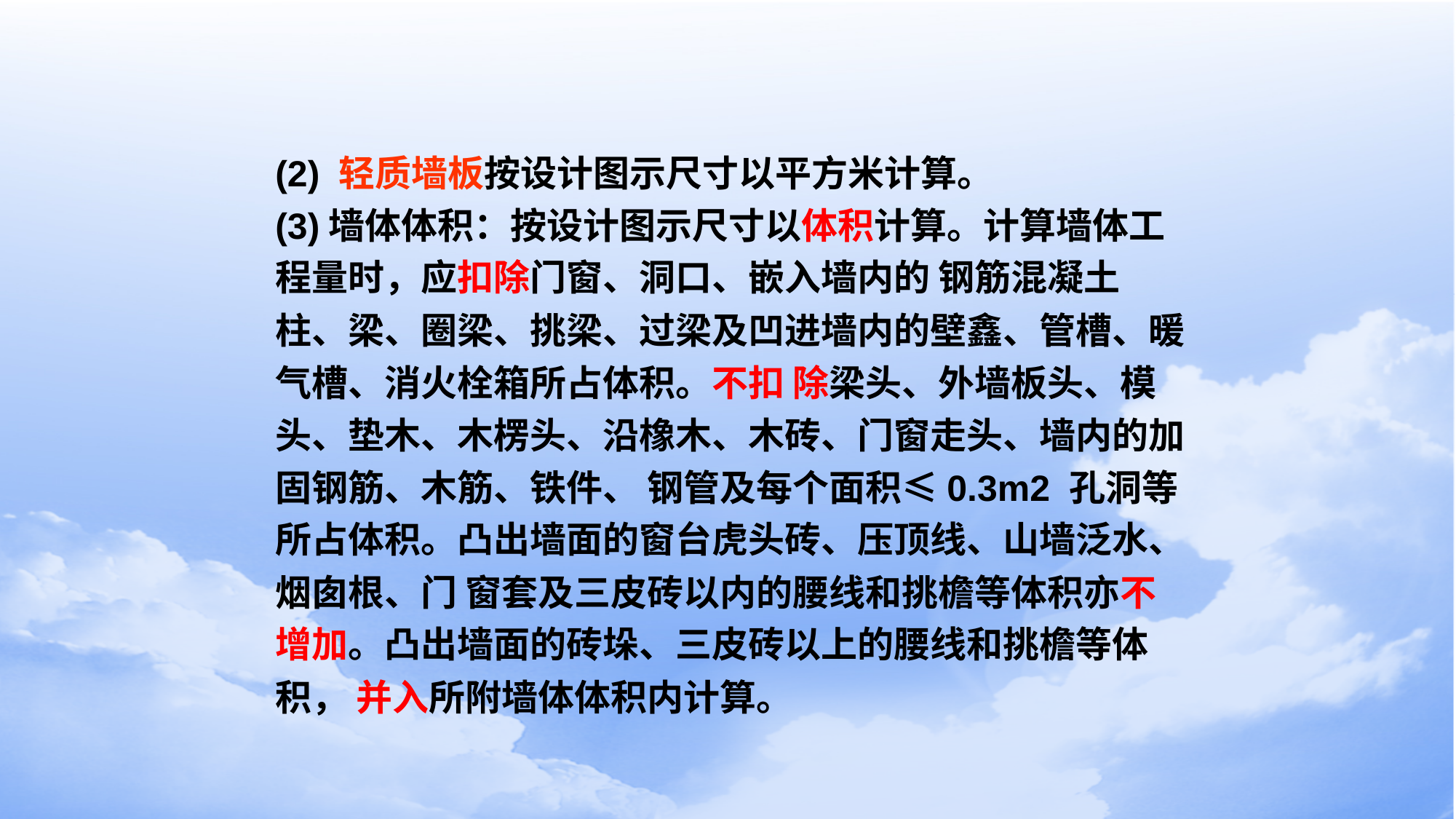

(2) 轻质墙板按设计图示尺寸以平方米计算。
(3)墙体体积：按设计图示尺寸以体积计算。计算墙体工程量时，应扣除门窗、洞口、嵌入墙内的 钢筋混凝土柱、梁、圈梁、挑梁、过梁及凹进墙内的壁鑫、管槽、暖气槽、消火栓箱所占体积。不扣 除梁头、外墙板头、模头、垫木、木楞头、沿橡木、木砖、门窗走头、墙内的加固钢筋、木筋、铁件、 钢管及每个面积≤0.3m2 孔洞等所占体积。凸出墙面的窗台虎头砖、压顶线、山墙泛水、烟囱根、门 窗套及三皮砖以内的腰线和挑檐等体积亦不增加。凸出墙面的砖垛、三皮砖以上的腰线和挑檐等体积， 并入所附墙体体积内计算。